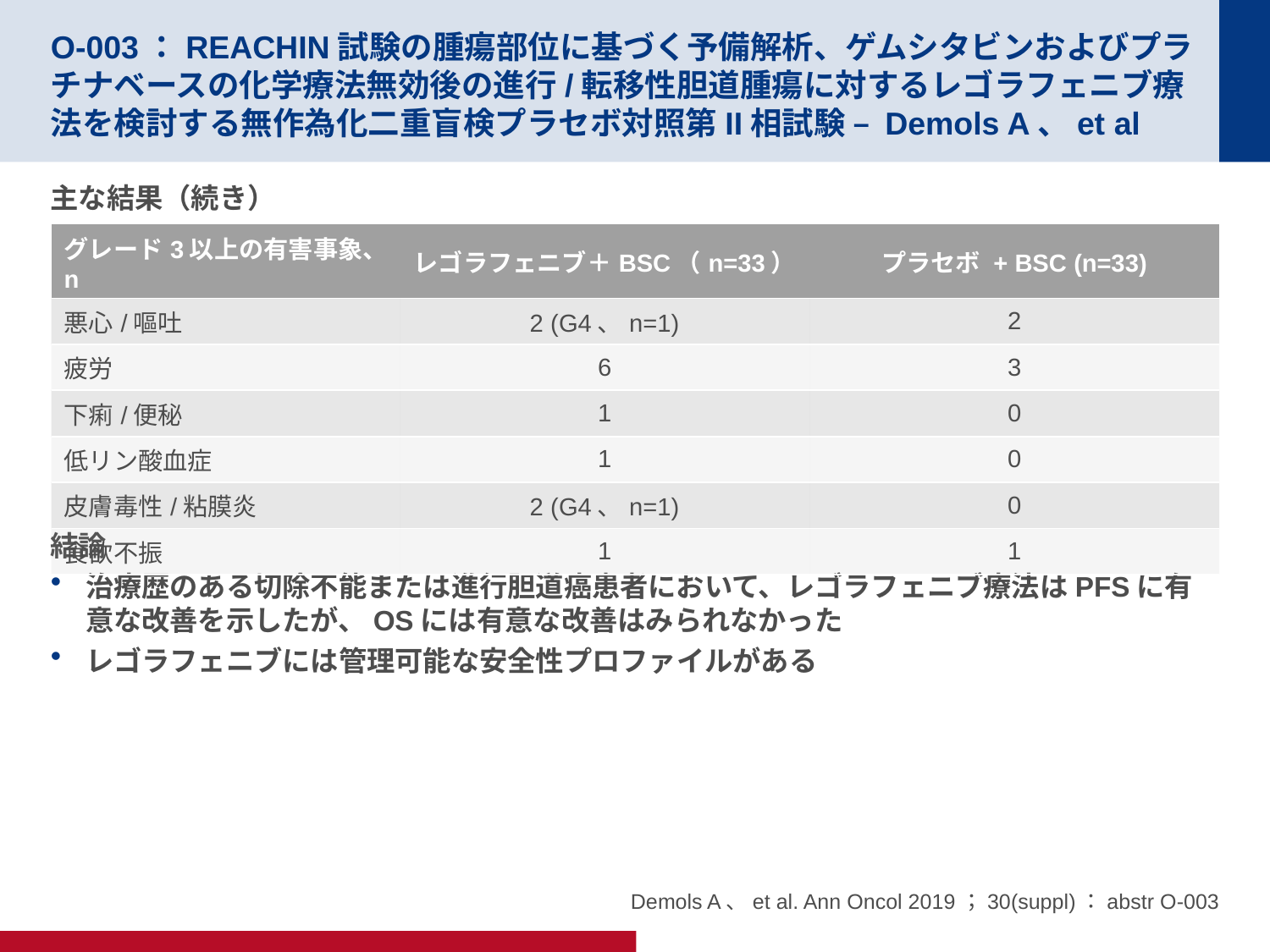

# O-003：REACHIN試験の腫瘍部位に基づく予備解析、ゲムシタビンおよびプラチナベースの化学療法無効後の進行/転移性胆道腫瘍に対するレゴラフェニブ療法を検討する無作為化二重盲検プラセボ対照第II相試験 – Demols A、et al
主な結果（続き）
結論
治療歴のある切除不能または進行胆道癌患者において、レゴラフェニブ療法はPFSに有意な改善を示したが、OSには有意な改善はみられなかった
レゴラフェニブには管理可能な安全性プロファイルがある
| グレード3以上の有害事象、n | レゴラフェニブ＋BSC（n=33） | プラセボ + BSC (n=33) |
| --- | --- | --- |
| 悪心/嘔吐 | 2 (G4、n=1) | 2 |
| 疲労 | 6 | 3 |
| 下痢/便秘 | 1 | 0 |
| 低リン酸血症 | 1 | 0 |
| 皮膚毒性/粘膜炎 | 2 (G4、n=1) | 0 |
| 食欲不振 | 1 | 1 |
Demols A、et al. Ann Oncol 2019；30(suppl)：abstr O-003